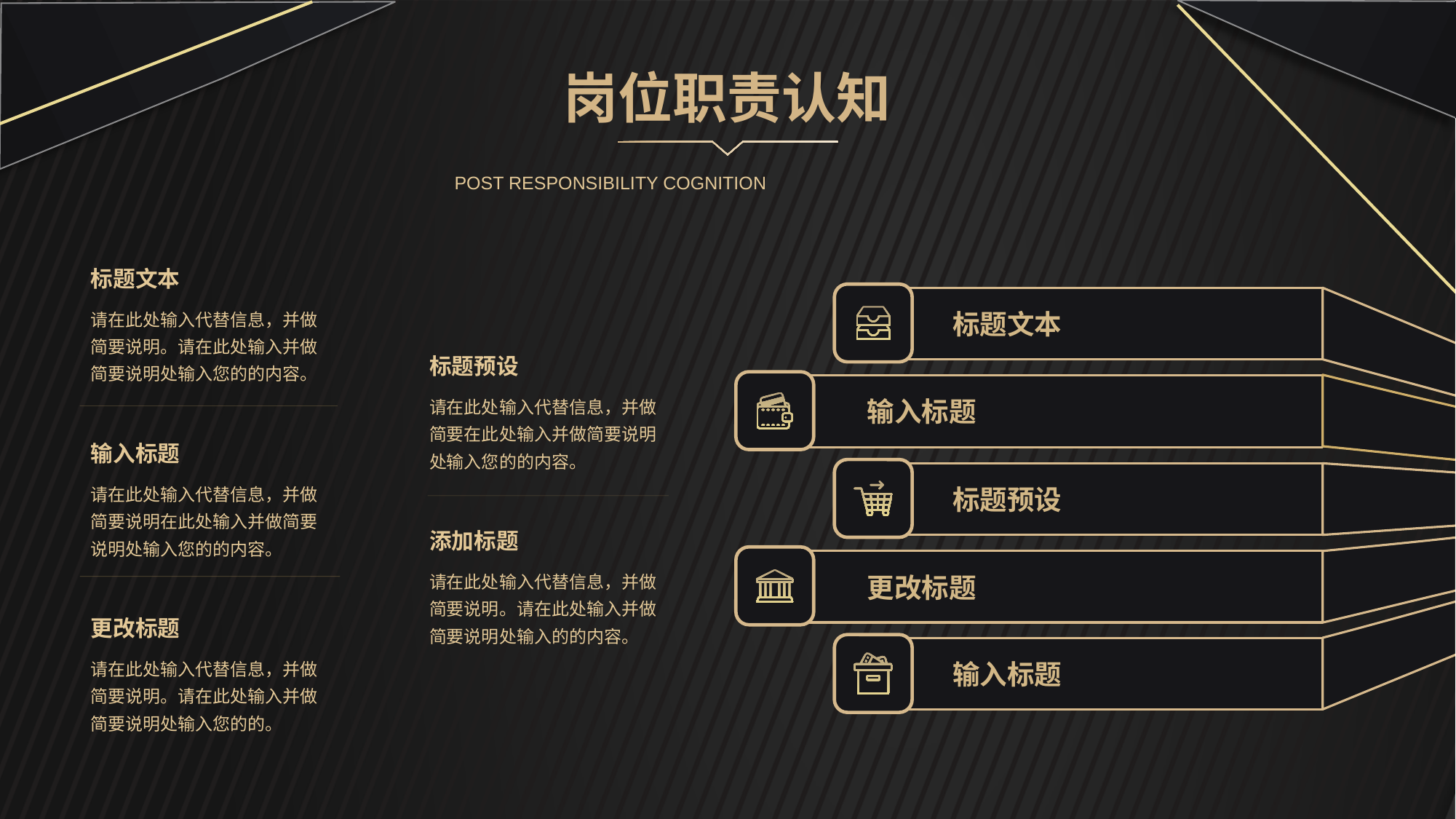

岗位职责认知
Post Responsibility Cognition
标题文本
请在此处输入代替信息，并做简要说明。请在此处输入并做简要说明处输入您的的内容。

标题文本

标题预设
请在此处输入代替信息，并做简要在此处输入并做简要说明处输入您的的内容。

输入标题

输入标题
请在此处输入代替信息，并做简要说明在此处输入并做简要说明处输入您的的内容。

标题预设

添加标题
请在此处输入代替信息，并做简要说明。请在此处输入并做简要说明处输入的的内容。

更改标题

更改标题
请在此处输入代替信息，并做简要说明。请在此处输入并做简要说明处输入您的的。

输入标题